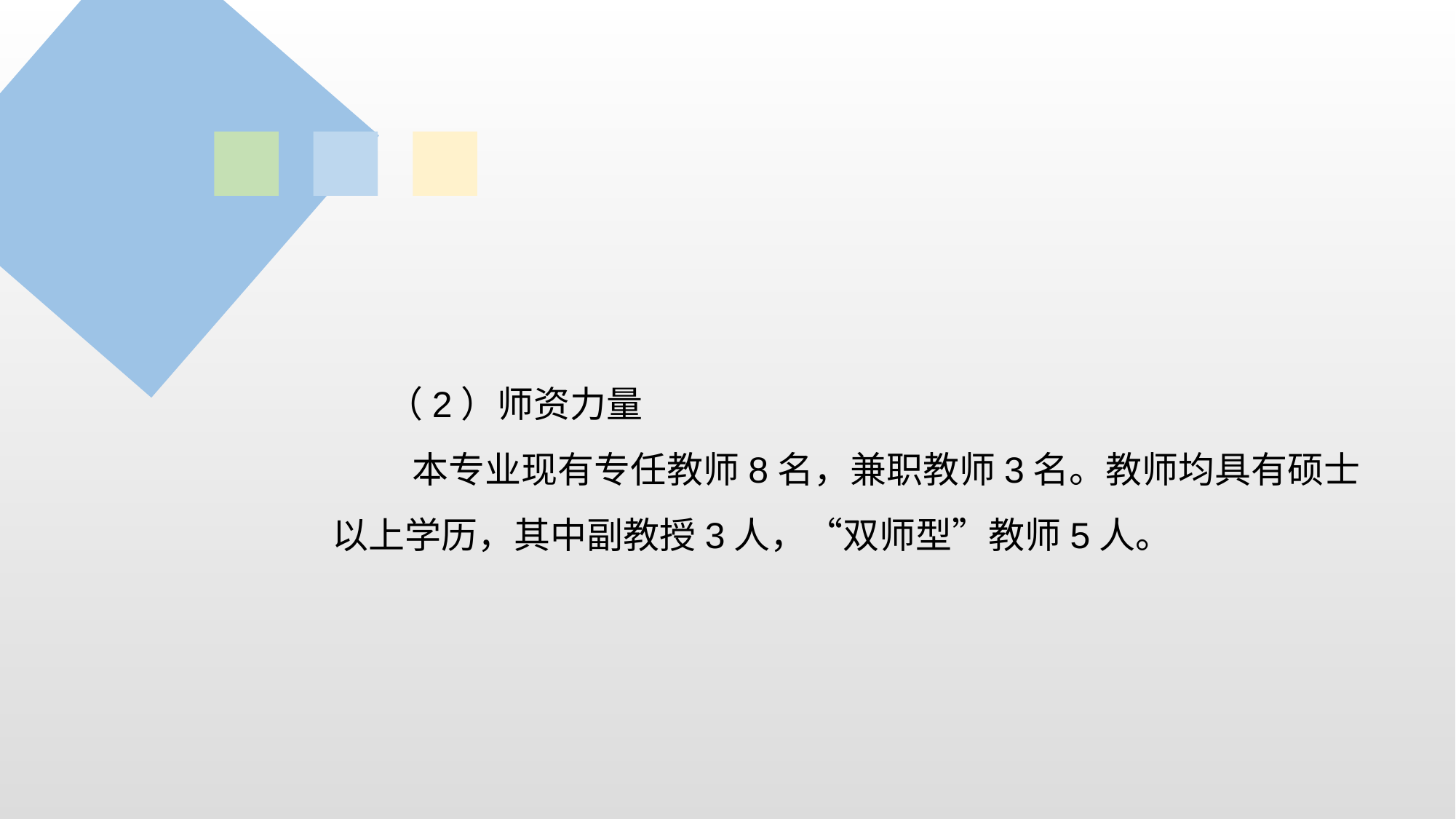

（2）师资力量
  本专业现有专任教师8名，兼职教师3名。教师均具有硕士以上学历，其中副教授3人，“双师型”教师5人。